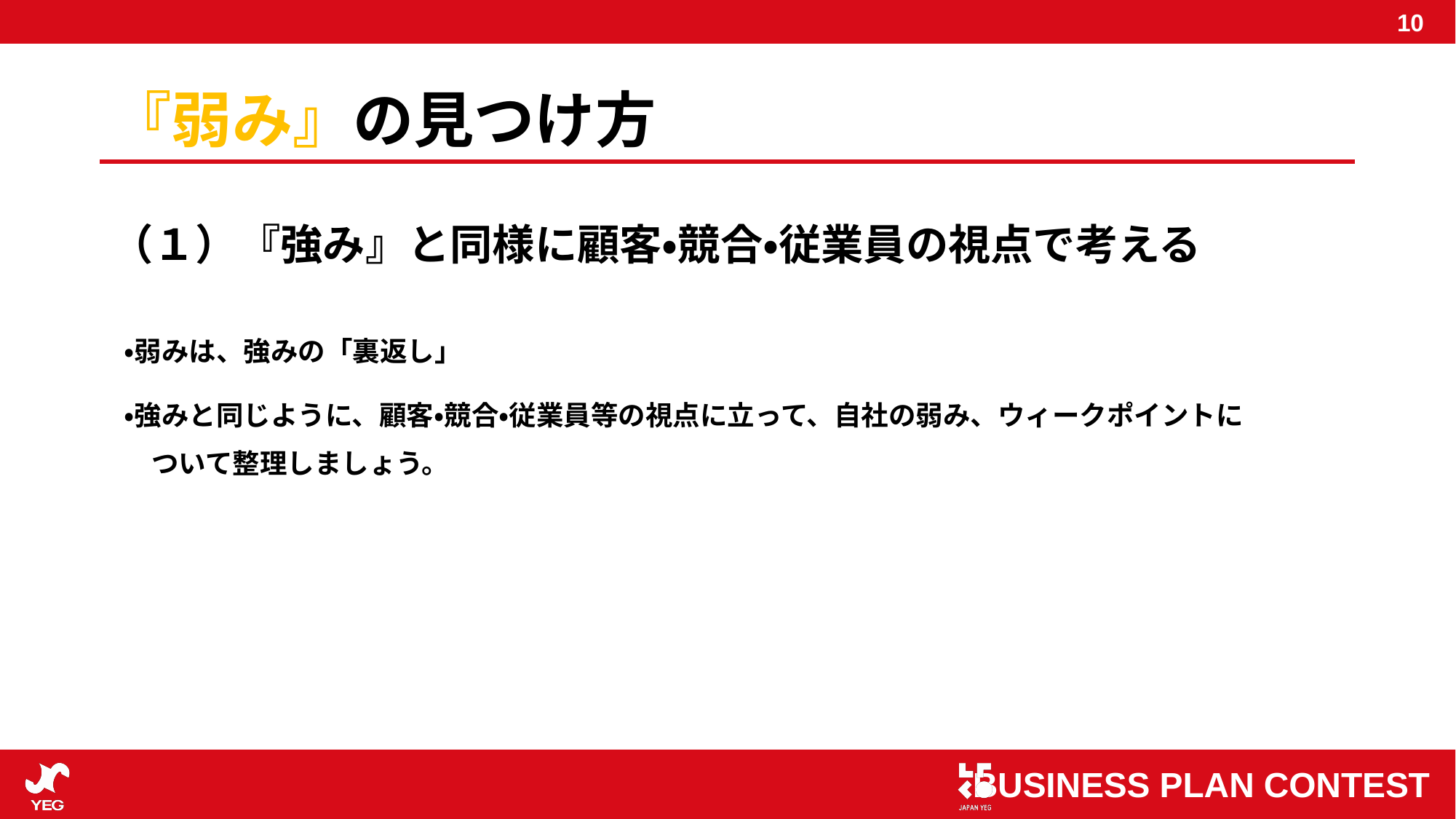

# 『弱み』の見つけ方
（１）『強み』と同様に顧客・競合・従業員の視点で考える
・弱みは、強みの「裏返し」
・強みと同じように、顧客・競合・従業員等の視点に立って、自社の弱み、ウィークポイントに
　ついて整理しましょう。